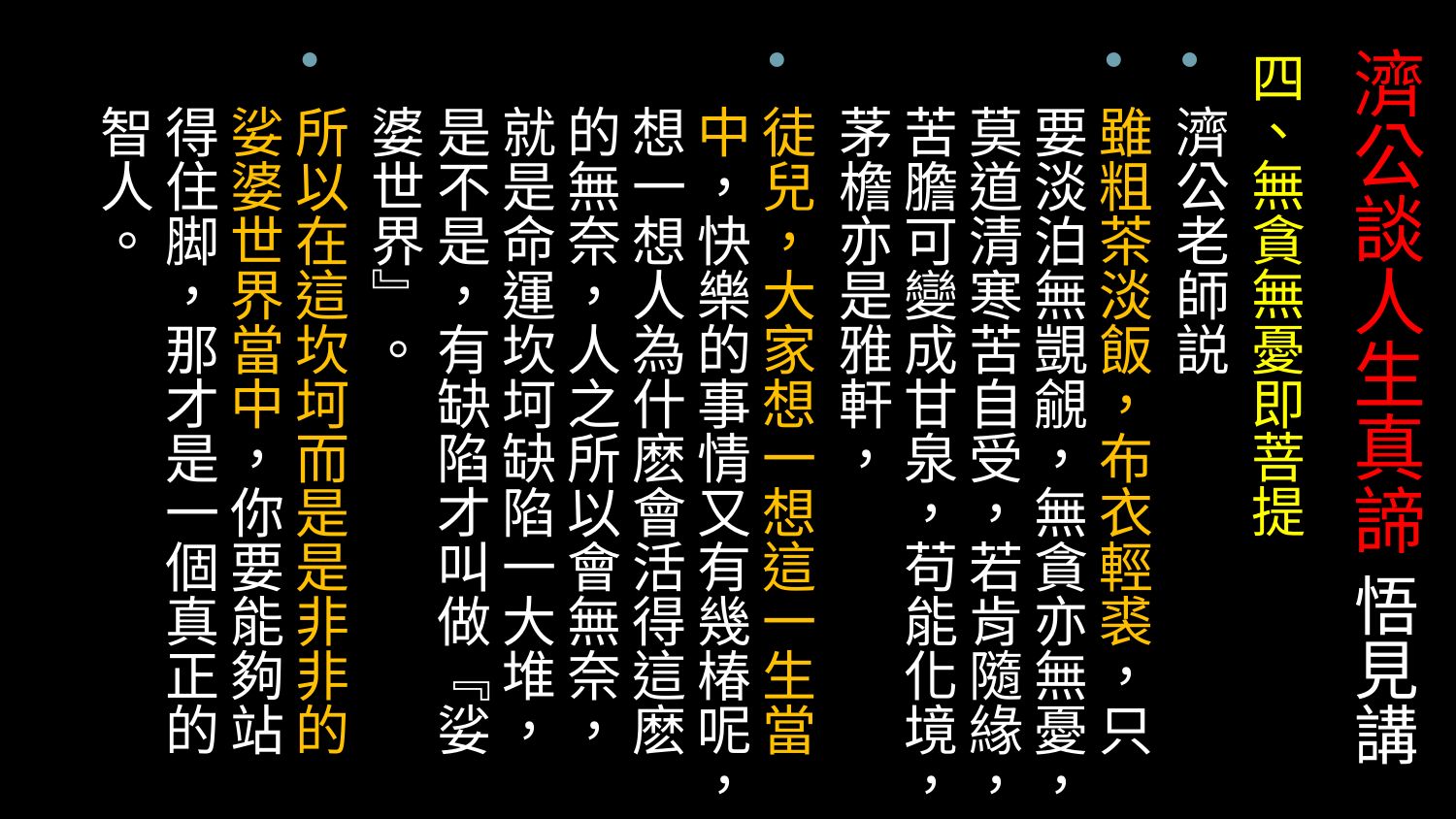

# 濟公談人生真諦 悟見講
四、無貪無憂即菩提
濟公老師説
雖粗茶淡飯，布衣輕裘，只要淡泊無覬覦，無貪亦無憂，莫道清寒苦自受，若肯隨緣，苦膽可變成甘泉，苟能化境，茅檐亦是雅軒，
徒兒，大家想一想這一生當中，快樂的事情又有幾椿呢，想一想人為什麽會活得這麽的無奈，人之所以會無奈，就是命運坎坷缺陷一大堆，是不是，有缺陷才叫做『娑婆世界』。
所以在這坎坷而是是非非的娑婆世界當中，你要能夠站得住脚，那才是一個真正的智人。